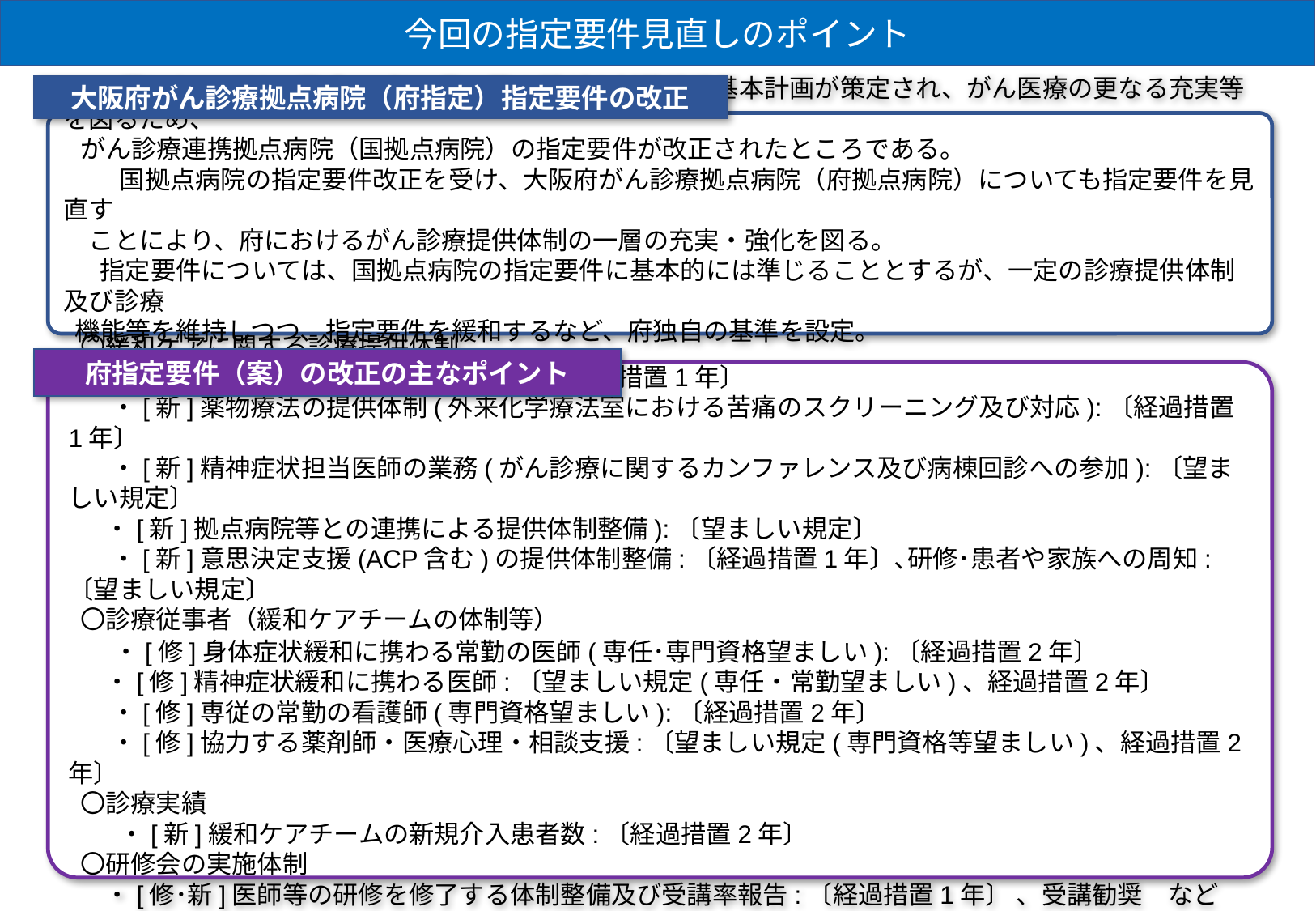

今回の指定要件見直しのポイント
大阪府がん診療拠点病院（府指定）指定要件の改正
　　国においては、平成30年3月、第３期がん対策推進基本計画が策定され、がん医療の更なる充実等を図るため、
  がん診療連携拠点病院（国拠点病院）の指定要件が改正されたところである。
　　 国拠点病院の指定要件改正を受け、大阪府がん診療拠点病院（府拠点病院）についても指定要件を見直す
　ことにより、府におけるがん診療提供体制の一層の充実・強化を図る。
　  指定要件については、国拠点病院の指定要件に基本的には準じることとするが、一定の診療提供体制及び診療
 機能等を維持しつつ、指定要件を緩和するなど、府独自の基準を設定。
府指定要件（案）の改正の主なポイント

 〇緩和ケアに関する診療提供体制
　  ・[新]緩和的放射線治療の提供体制:〔経過措置1年〕
 　 ・[新]薬物療法の提供体制(外来化学療法室における苦痛のスクリーニング及び対応):〔経過措置1年〕
 　 ・[新]精神症状担当医師の業務(がん診療に関するカンファレンス及び病棟回診への参加):〔望ましい規定〕
　  ・[新]拠点病院等との連携による提供体制整備):〔望ましい規定〕
  　・[新]意思決定支援(ACP含む)の提供体制整備:〔経過措置1年〕､研修･患者や家族への周知:〔望ましい規定〕
 〇診療従事者（緩和ケアチームの体制等）
 　 ・[修]身体症状緩和に携わる常勤の医師(専任･専門資格望ましい):〔経過措置2年〕
　  ・[修]精神症状緩和に携わる医師:〔望ましい規定(専任・常勤望ましい)、経過措置2年〕
 　 ・[修]専従の常勤の看護師(専門資格望ましい):〔経過措置2年〕
 　 ・[修]協力する薬剤師・医療心理・相談支援:〔望ましい規定(専門資格等望ましい)、経過措置2年〕
 〇診療実績
　　・[新]緩和ケアチームの新規介入患者数:〔経過措置2年〕
 〇研修会の実施体制
　  ・[修･新]医師等の研修を修了する体制整備及び受講率報告:〔経過措置1年〕 、受講勧奨　など